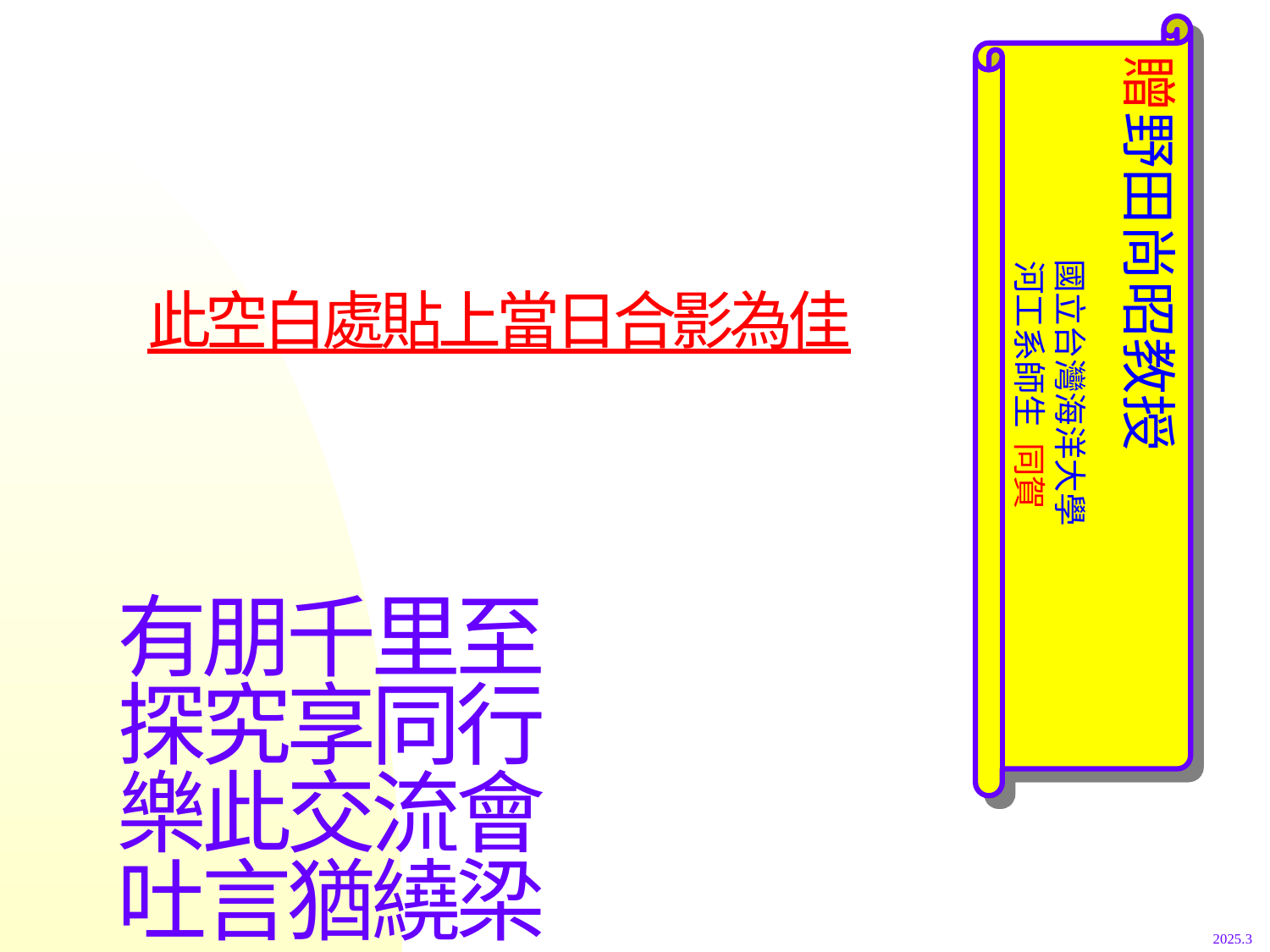

贈野田尚昭教授
                               國立台灣海洋大學
                                                                                                                                                                            河工系師生  同賀

此空白處貼上當日合影為佳
有朋千里至
探究享同行
樂此交流會
吐言猶繞梁
2025.3